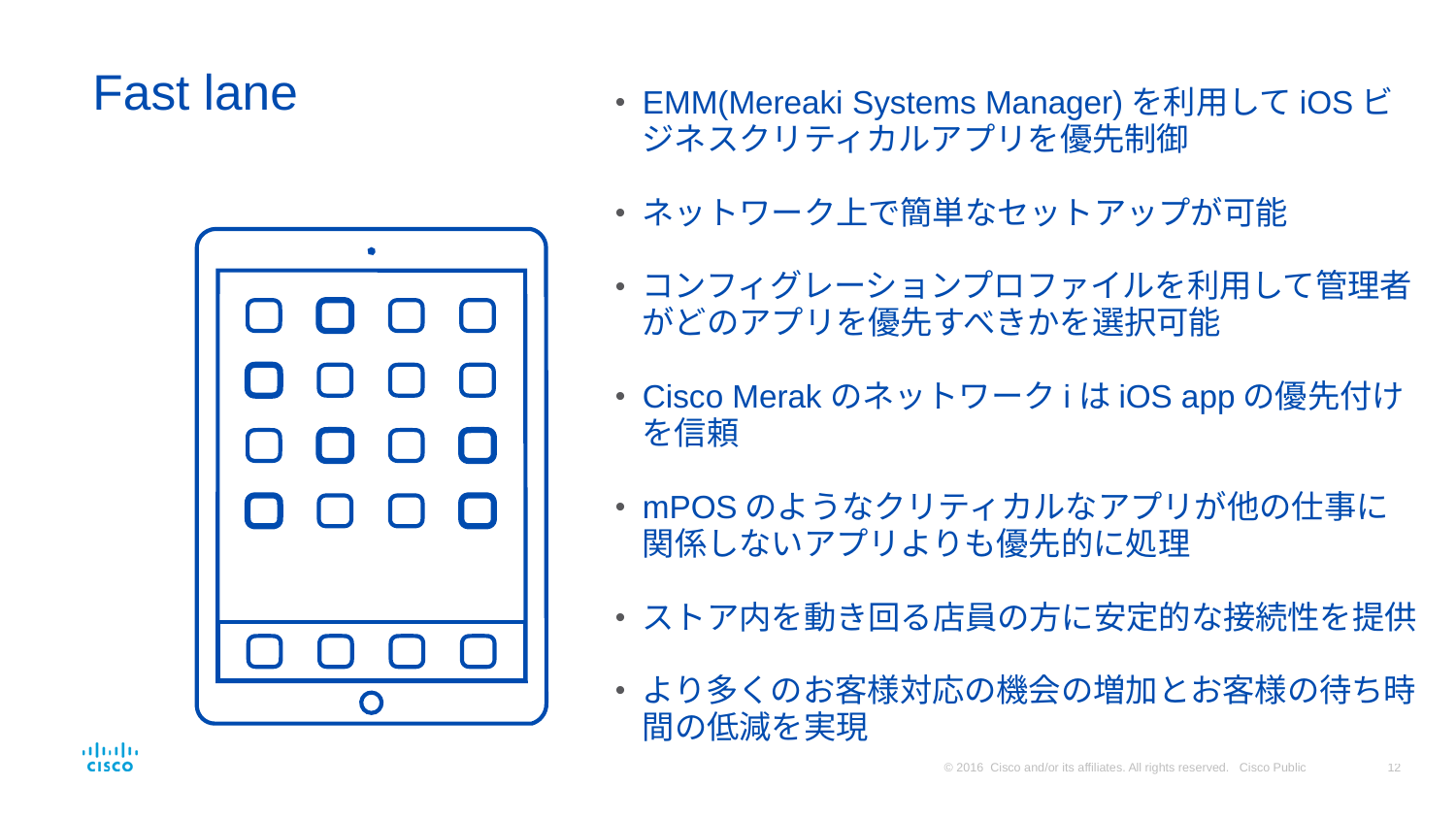

# Fast lane
EMM(Mereaki Systems Manager)を利用してiOSビジネスクリティカルアプリを優先制御

ネットワーク上で簡単なセットアップが可能

コンフィグレーションプロファイルを利用して管理者がどのアプリを優先すべきかを選択可能

Cisco MerakのネットワークiはiOS appの優先付けを信頼

mPOSのようなクリティカルなアプリが他の仕事に関係しないアプリよりも優先的に処理

ストア内を動き回る店員の方に安定的な接続性を提供

より多くのお客様対応の機会の増加とお客様の待ち時間の低減を実現